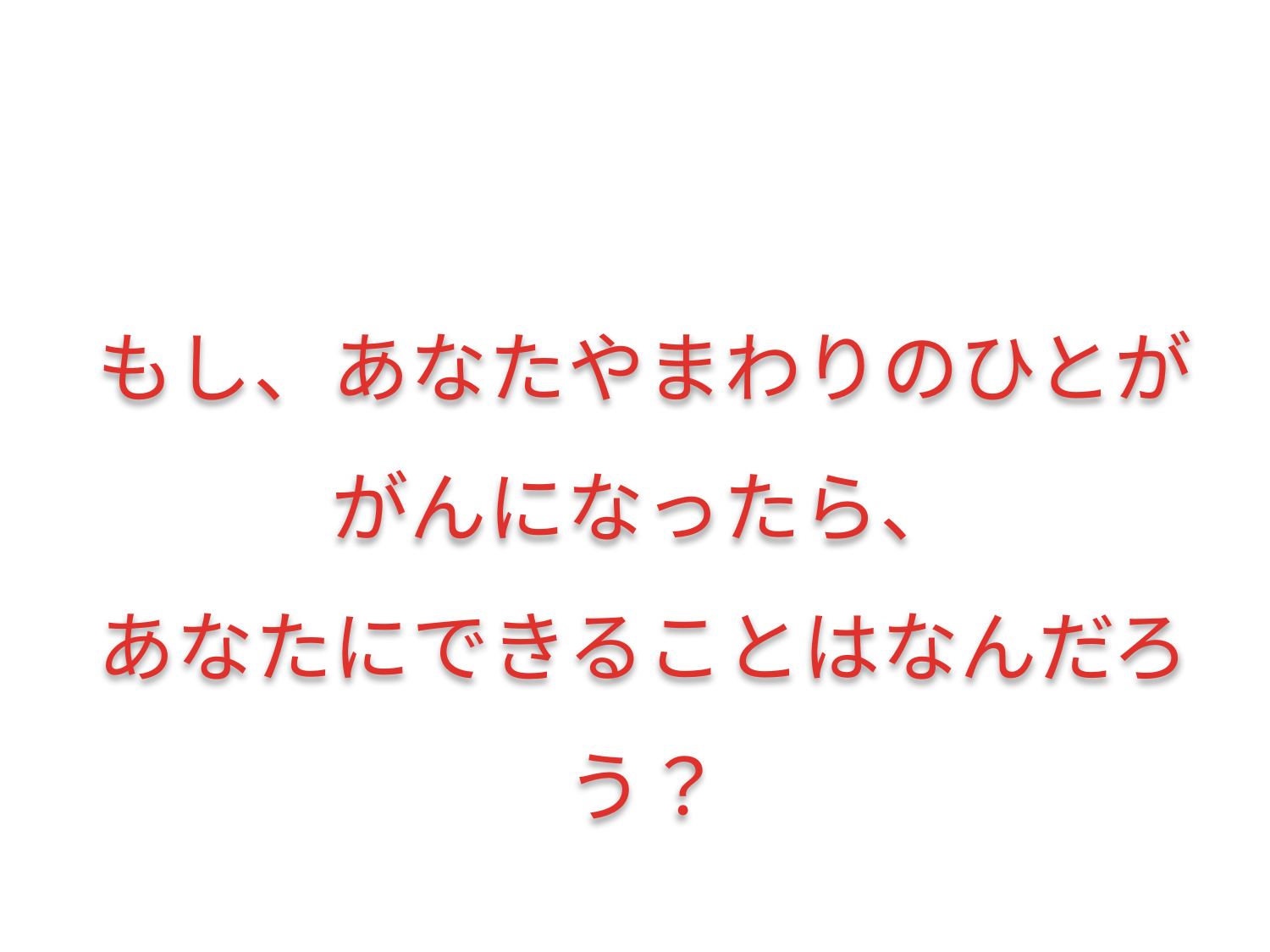

もし、あなたやまわりのひとが
がんになったら、
あなたにできることはなんだろう？